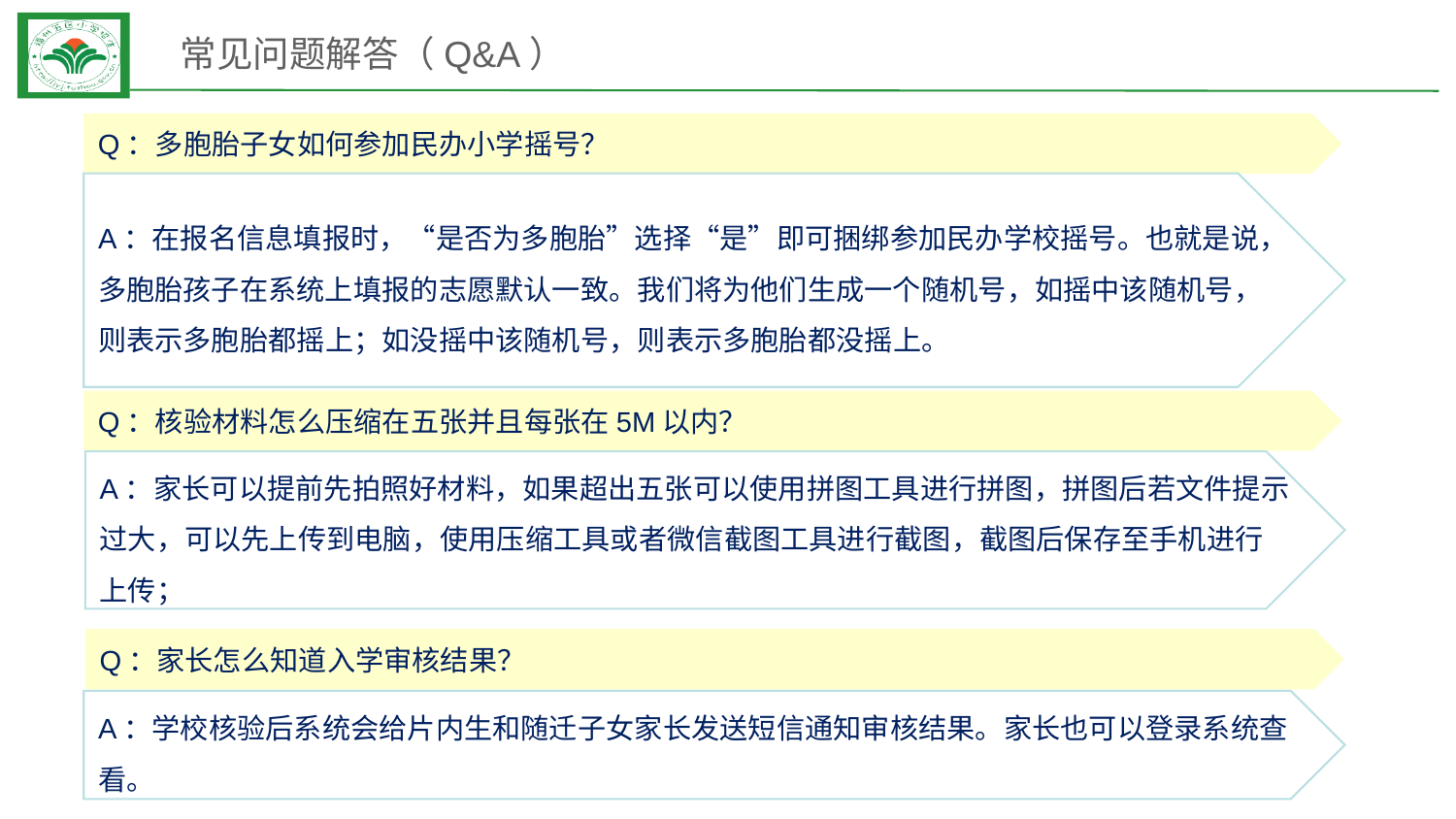

# 常见问题解答（Q&A）
Q：多胞胎子女如何参加民办小学摇号？
A：在报名信息填报时，“是否为多胞胎”选择“是”即可捆绑参加民办学校摇号。也就是说，多胞胎孩子在系统上填报的志愿默认一致。我们将为他们生成一个随机号，如摇中该随机号，则表示多胞胎都摇上；如没摇中该随机号，则表示多胞胎都没摇上。
Q：核验材料怎么压缩在五张并且每张在5M以内？
A：家长可以提前先拍照好材料，如果超出五张可以使用拼图工具进行拼图，拼图后若文件提示过大，可以先上传到电脑，使用压缩工具或者微信截图工具进行截图，截图后保存至手机进行上传；
Q：家长怎么知道入学审核结果？
A：学校核验后系统会给片内生和随迁子女家长发送短信通知审核结果。家长也可以登录系统查看。